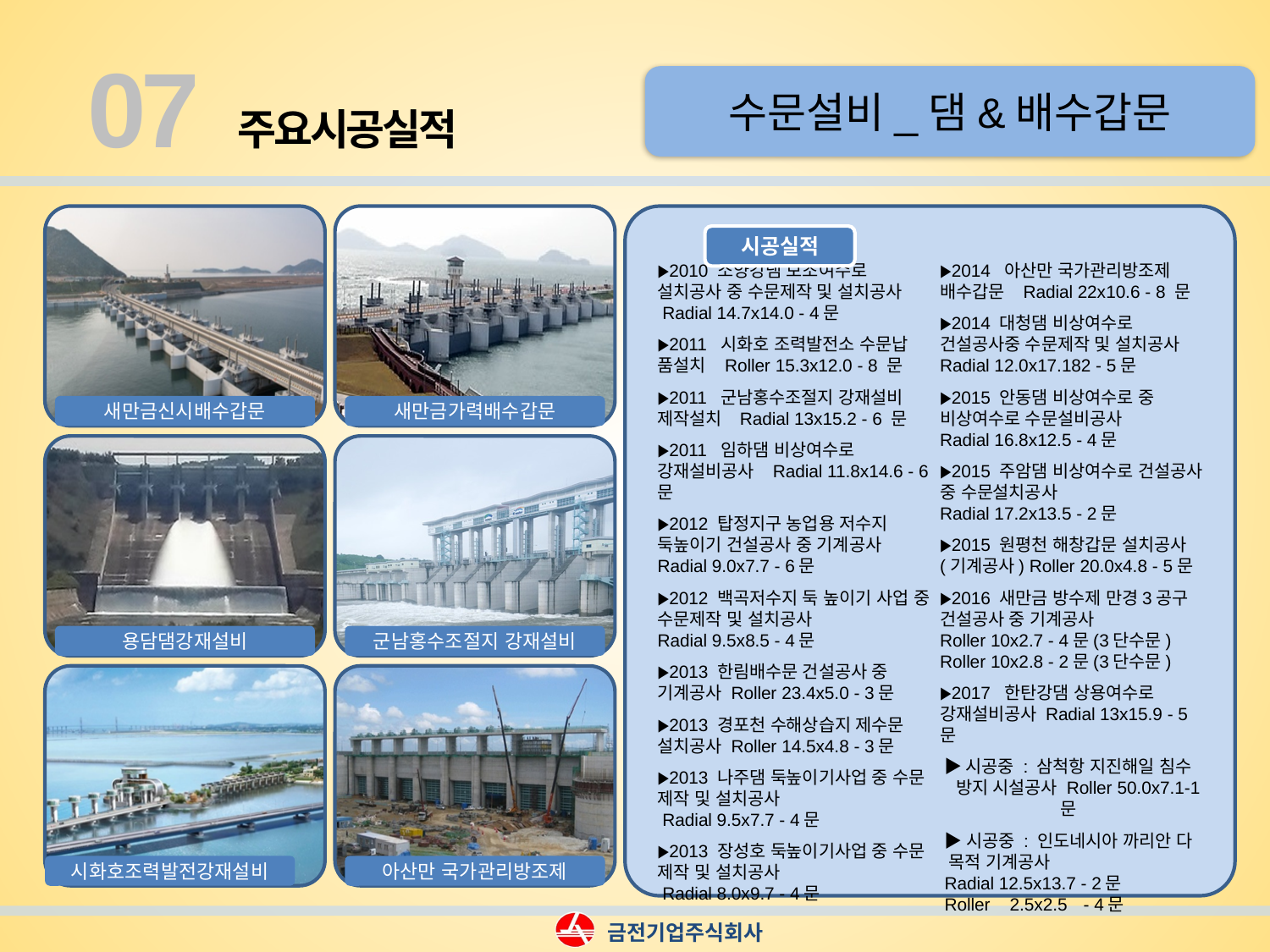

ㅅ

07
수문설비_댐&배수갑문
주요시공실적

▶2010 소양강댐 보조여수로 설치공사 중 수문제작 및 설치공사
 Radial 14.7x14.0 - 4문

▶2011  시화호 조력발전소 수문납    품설치   Roller 15.3x12.0 - 8 문

▶2011  군남홍수조절지 강재설비 제작설치   Radial 13x15.2 - 6 문

▶2011  임하댐 비상여수로 강재설비공사   Radial 11.8x14.6 - 6 문

▶2012 탑정지구 농업용 저수지 둑높이기 건설공사 중 기계공사
Radial 9.0x7.7 - 6문

▶2012 백곡저수지 둑 높이기 사업 중 수문제작 및 설치공사
Radial 9.5x8.5 - 4문

▶2013 한림배수문 건설공사 중 기계공사 Roller 23.4x5.0 - 3문

▶2013 경포천 수해상습지 제수문 설치공사 Roller 14.5x4.8 - 3문

▶2013 나주댐 둑높이기사업 중 수문 제작 및 설치공사
 Radial 9.5x7.7 - 4문

▶2013 장성호 둑높이기사업 중 수문 제작 및 설치공사
 Radial 8.0x9.7 - 4문

▶2014  아산만 국가관리방조제    배수갑문   Radial 22x10.6 - 8 문

▶2014 대청댐 비상여수로 건설공사중 수문제작 및 설치공사
Radial 12.0x17.182 - 5문

▶2015 안동댐 비상여수로 중 비상여수로 수문설비공사
Radial 16.8x12.5 - 4문

▶2015 주암댐 비상여수로 건설공사 중 수문설치공사
Radial 17.2x13.5 - 2문

▶2015 원평천 해창갑문 설치공사
(기계공사) Roller 20.0x4.8 - 5문

▶2016 새만금 방수제 만경3공구 건설공사 중 기계공사
Roller 10x2.7 - 4문(3단수문)
Roller 10x2.8 - 2문(3단수문)

▶2017  한탄강댐 상용여수로  강재설비공사 Radial 13x15.9 - 5 문

    ▶시공중 : 삼척항 지진해일 침수
  방지 시설공사 Roller 50.0x7.1-1 문

   ▶시공중 : 인도네시아 까리안 다
   목적 기계공사
   Radial 12.5x13.7 - 2문
   Roller    2.5x2.5      - 4문

시공실적
새만금신시배수갑문
새만금가력배수갑문

용담댐강재설비
군남홍수조절지 강재설비

시화호조력발전강재설비
아산만 국가관리방조제

금전기업주식회사